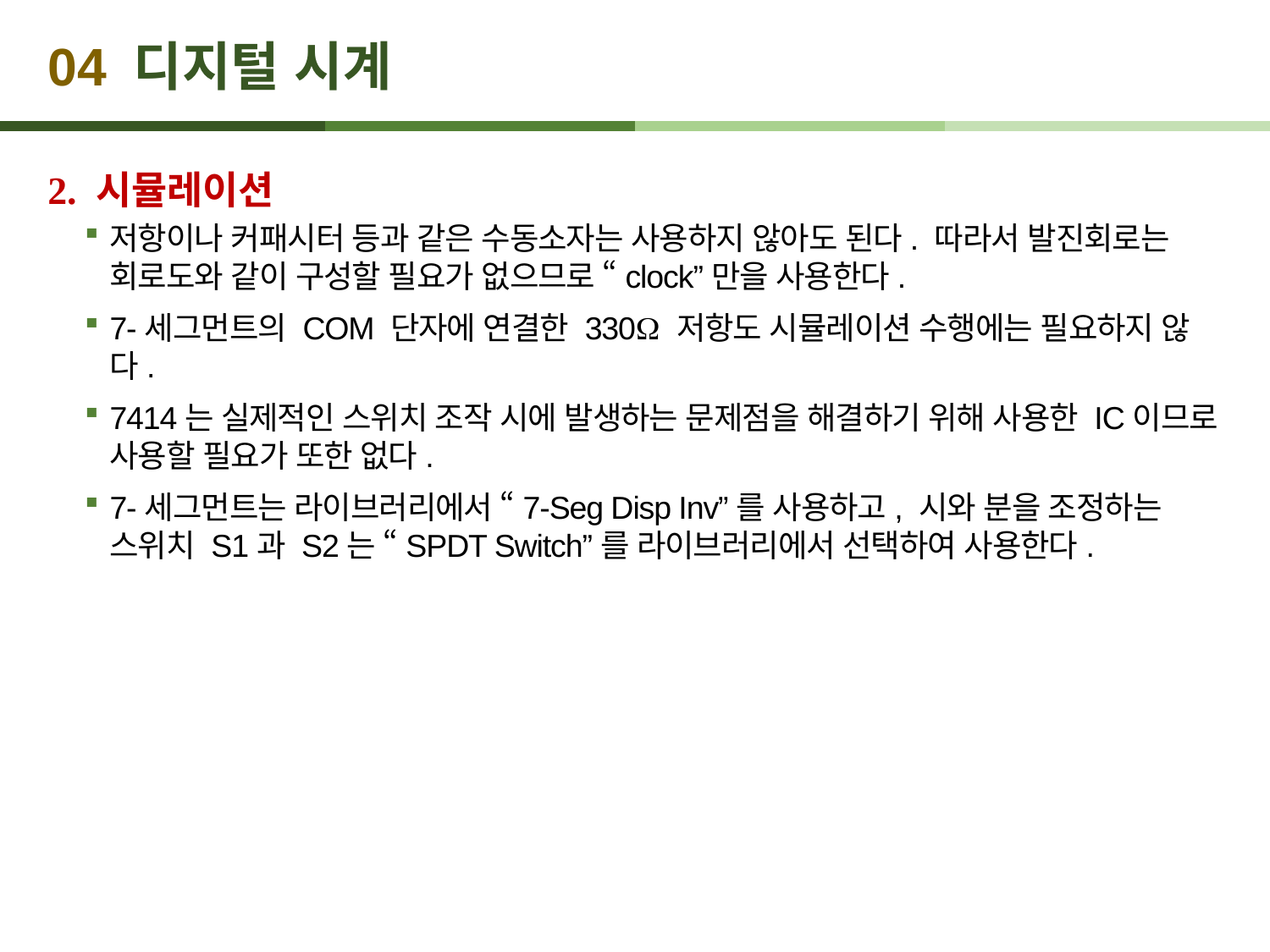

# 04 디지털 시계
2. 시뮬레이션
저항이나 커패시터 등과 같은 수동소자는 사용하지 않아도 된다. 따라서 발진회로는 회로도와 같이 구성할 필요가 없으므로 “clock”만을 사용한다.
7-세그먼트의 COM 단자에 연결한 330Ω 저항도 시뮬레이션 수행에는 필요하지 않다.
7414는 실제적인 스위치 조작 시에 발생하는 문제점을 해결하기 위해 사용한 IC이므로 사용할 필요가 또한 없다.
7-세그먼트는 라이브러리에서 “7-Seg Disp Inv”를 사용하고, 시와 분을 조정하는 스위치 S1과 S2는 “SPDT Switch”를 라이브러리에서 선택하여 사용한다.